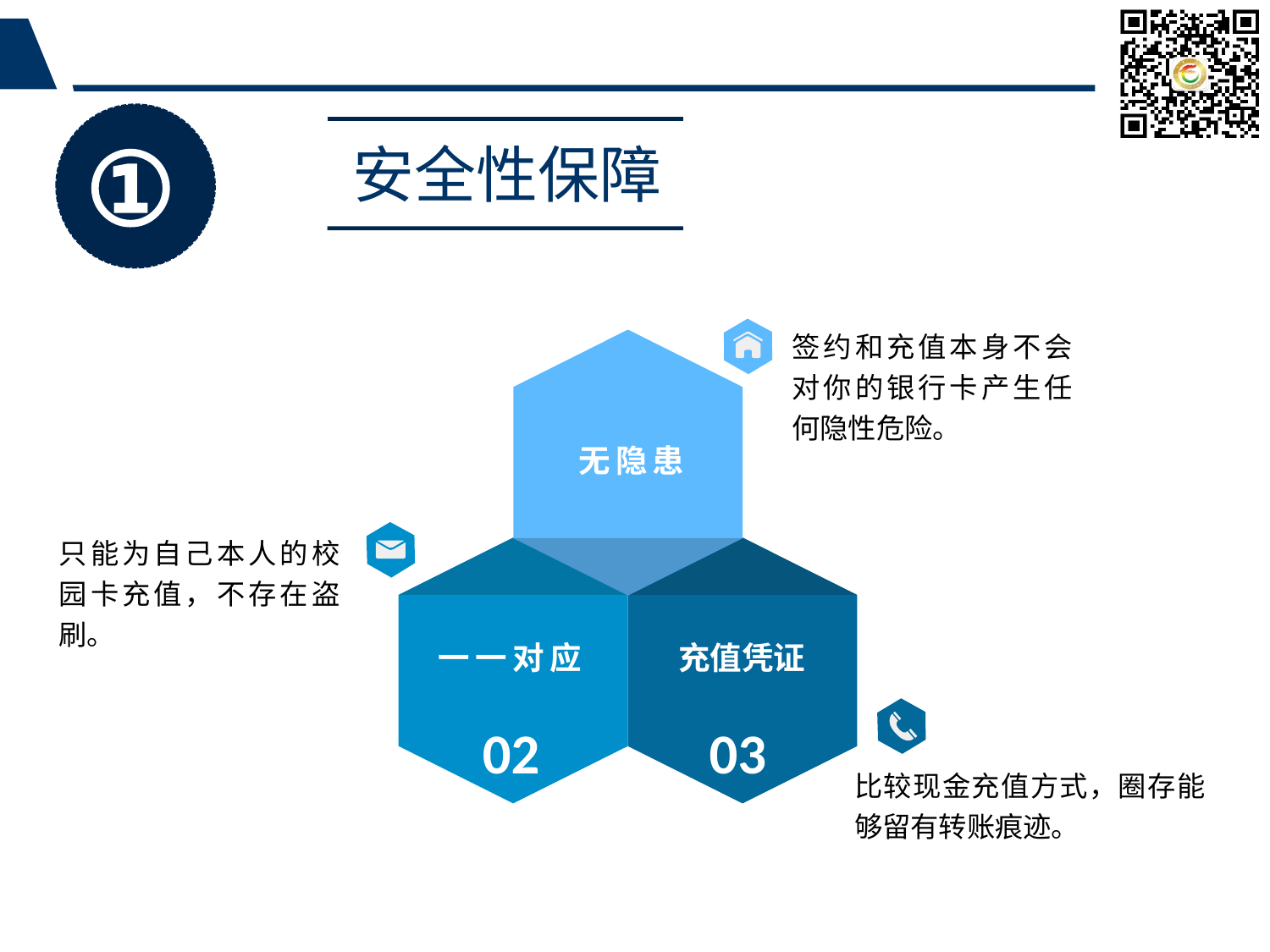

①

安全性保障

签约和充值本身不会对你的银行卡产生任何隐性危险。

无隐患

只能为自己本人的校园卡充值，不存在盗刷。

一一对应
02
充值凭证
03

比较现金充值方式，圈存能够留有转账痕迹。